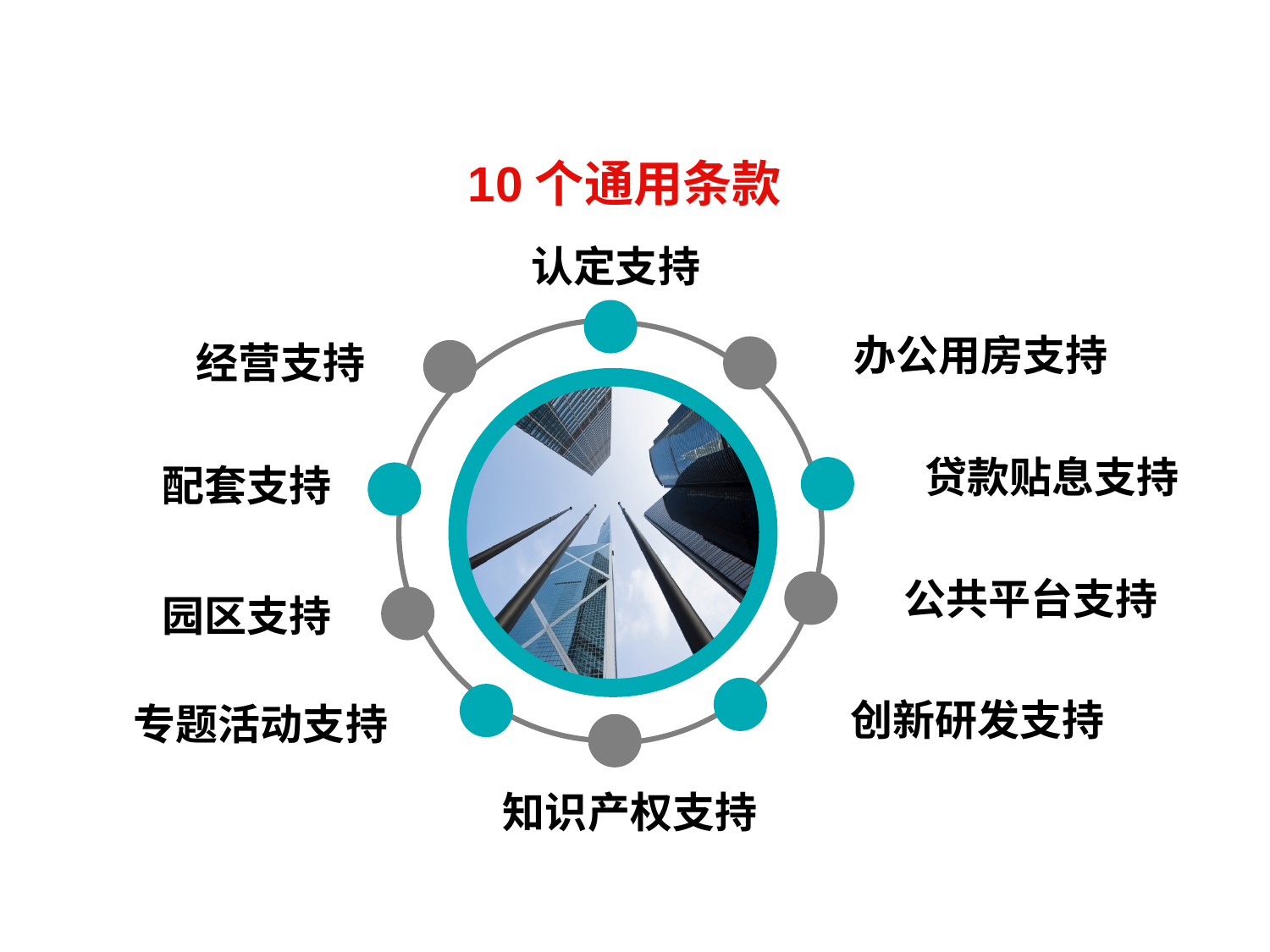

10个通用条款
认定支持

办公用房支持
经营支持

贷款贴息支持
配套支持

公共平台支持

园区支持

创新研发支持
专题活动支持

知识产权支持